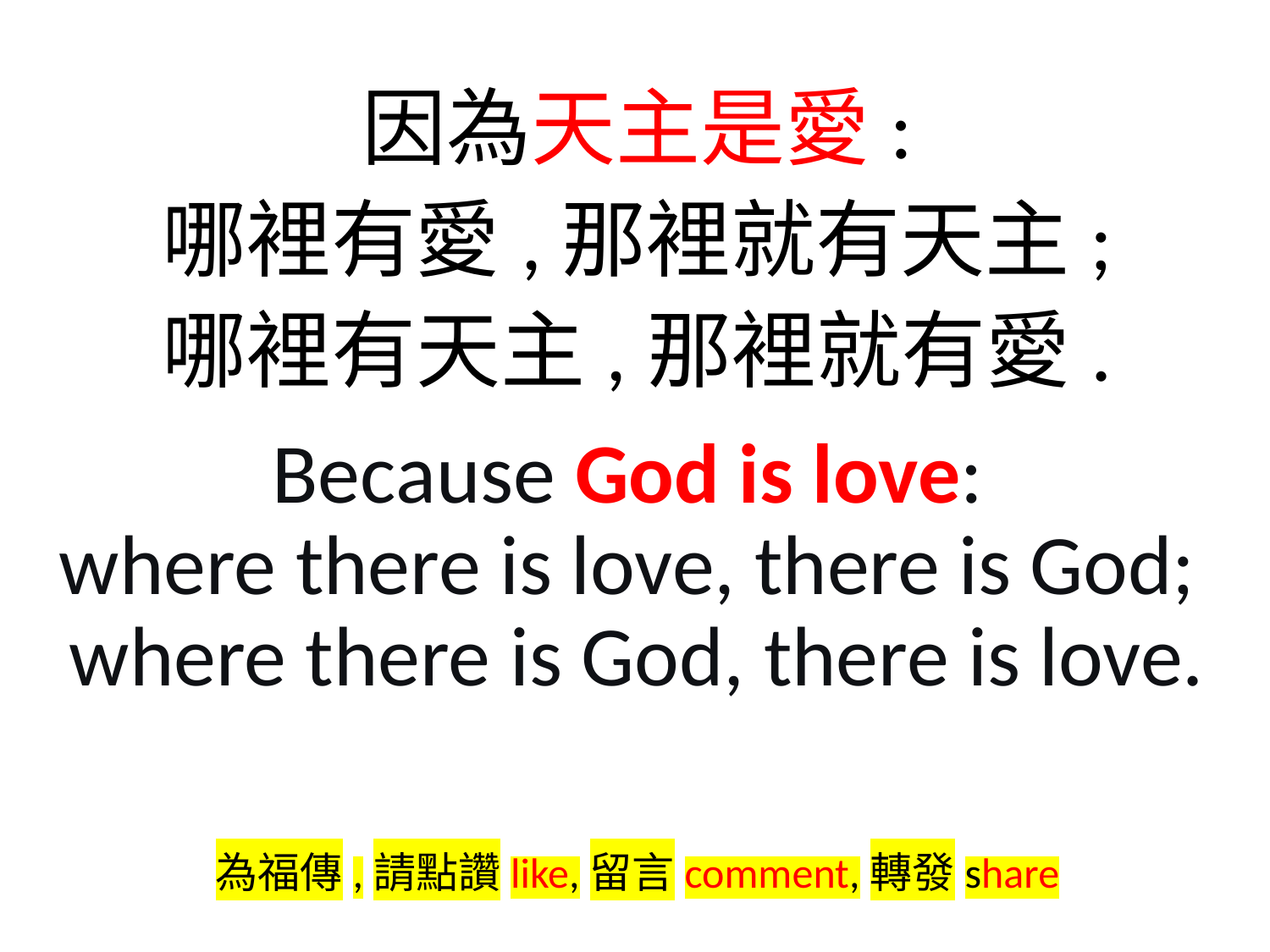

因為天主是愛:
哪裡有愛,那裡就有天主;
哪裡有天主,那裡就有愛.
Because God is love:
where there is love, there is God;
where there is God, there is love.

為福傳,請點讚like,留言comment,轉發share